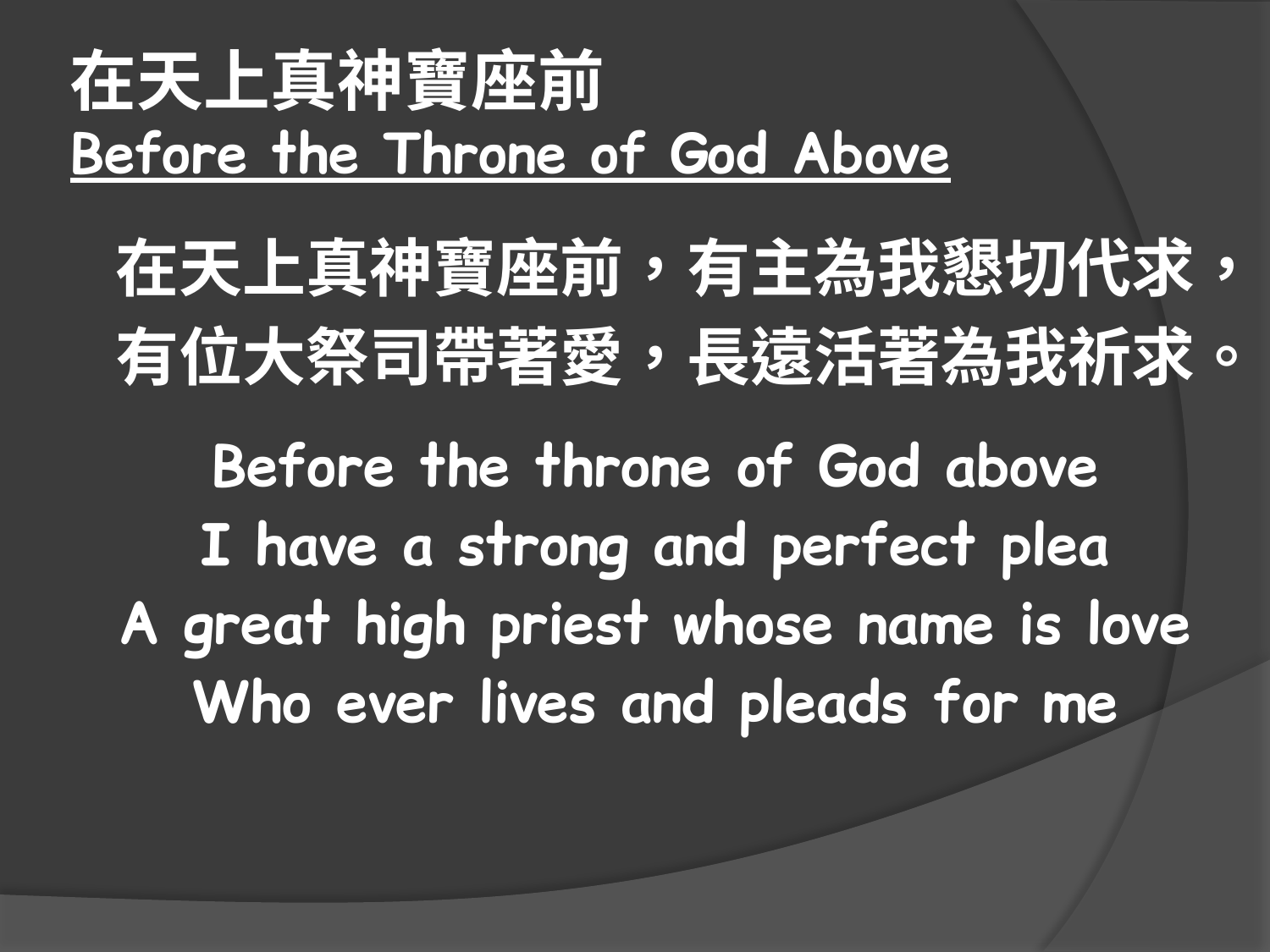

# 在天上真神寶座前 Before the Throne of God Above
在天上真神寶座前，有主為我懇切代求，
有位大祭司帶著愛，長遠活著為我祈求。

Before the throne of God above
I have a strong and perfect plea
A great high priest whose name is love
Who ever lives and pleads for me